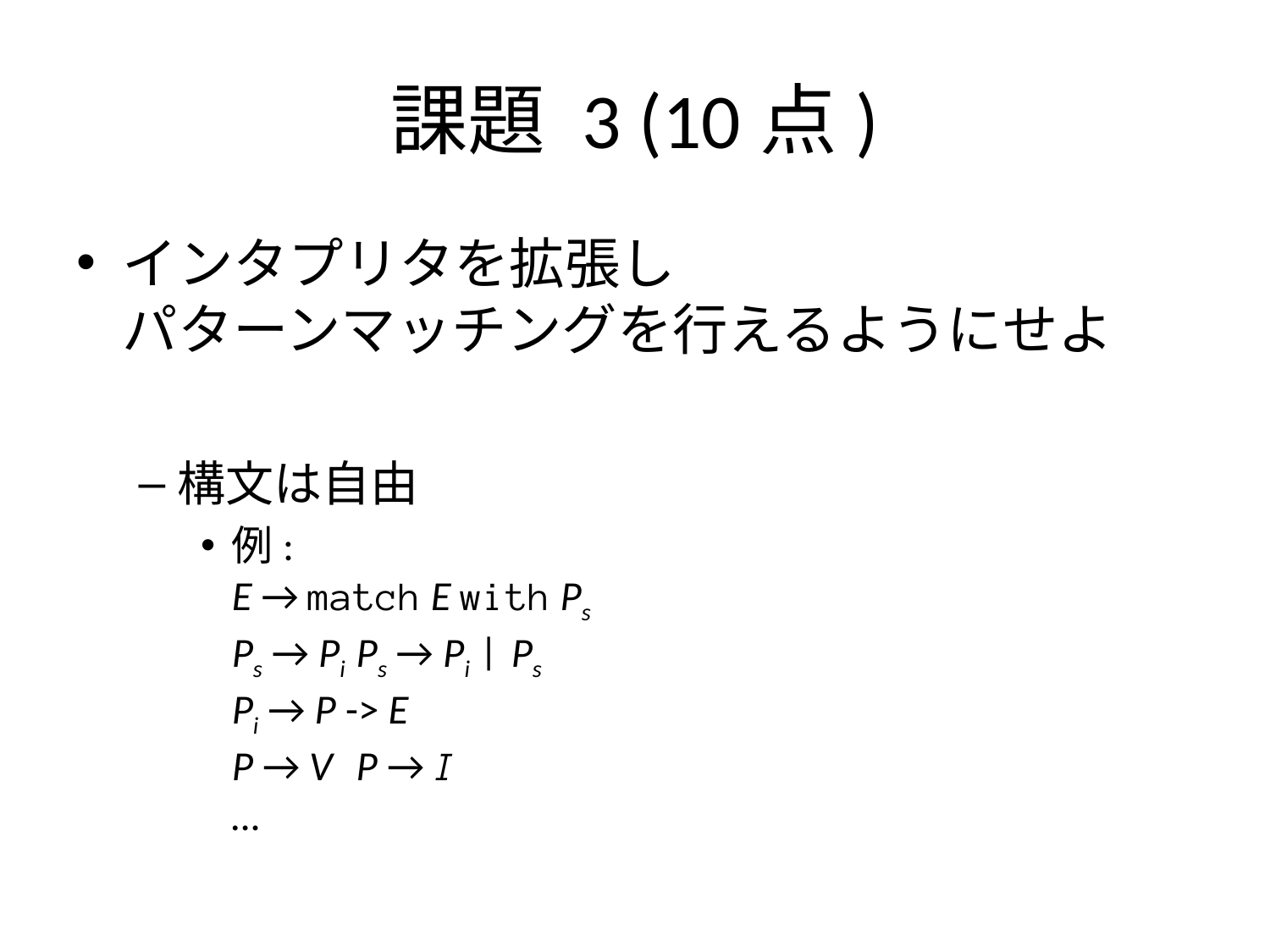

# 課題 3 (10点)
インタプリタを拡張し
パターンマッチングを行えるようにせよ

構文は自由
例:
E → match E with Ps
Ps → Pi	Ps → Pi | Ps
Pi → P -> E
P → V	P → I
…